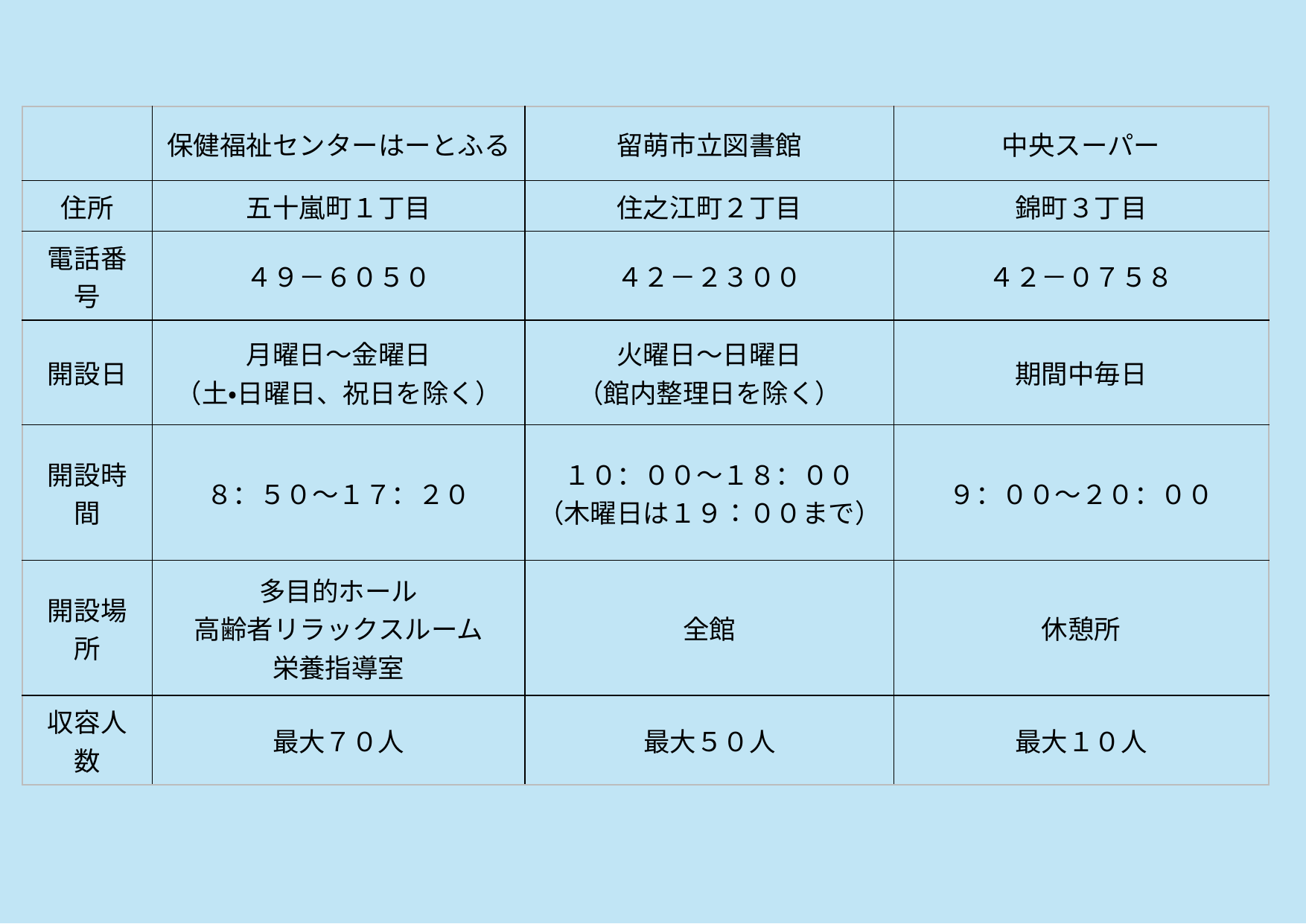

|  | 保健福祉センターはーとふる | 留萌市立図書館 | 中央スーパー |
| --- | --- | --- | --- |
| 住所 | 五十嵐町１丁目 | 住之江町２丁目 | 錦町３丁目 |
| 電話番号 | ４９－６０５０ | ４２－２３００ | ４２－０７５８ |
| 開設日 | 月曜日～金曜日 （土・日曜日、祝日を除く） | 火曜日～日曜日 （館内整理日を除く） | 期間中毎日 |
| 開設時間 | ８：５０～１７：２０ | １０：００～１８：００ （木曜日は１９：００まで） | ９：００～２０：００ |
| 開設場所 | 多目的ホール 高齢者リラックスルーム 栄養指導室 | 全館 | 休憩所 |
| 収容人数 | 最大７０人 | 最大５０人 | 最大１０人 |